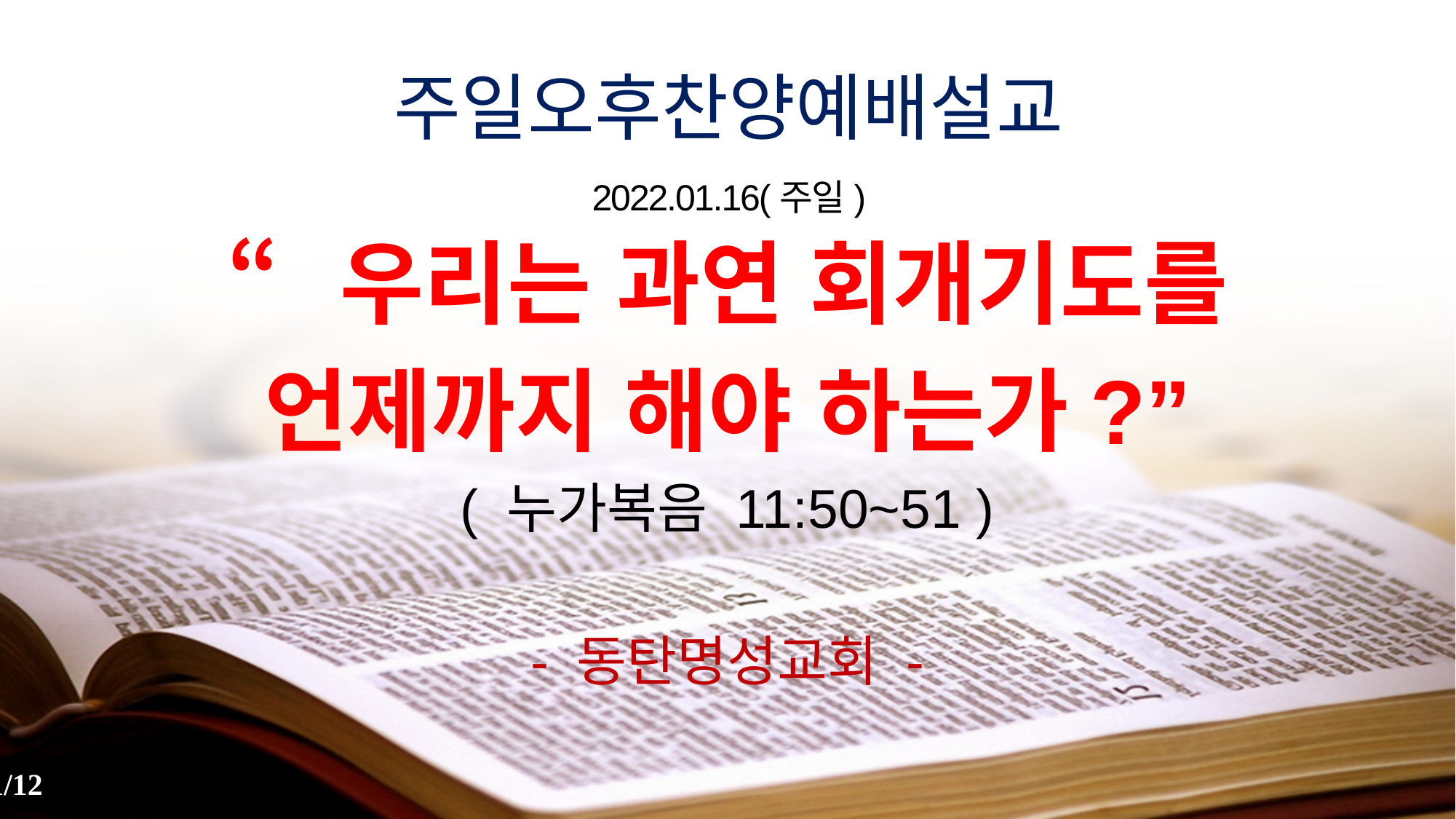

주일오후찬양예배설교
2022.01.16(주일)
“우리는 과연 회개기도를
언제까지 해야 하는가?”
( 누가복음 11:50~51 )

- 동탄명성교회 -